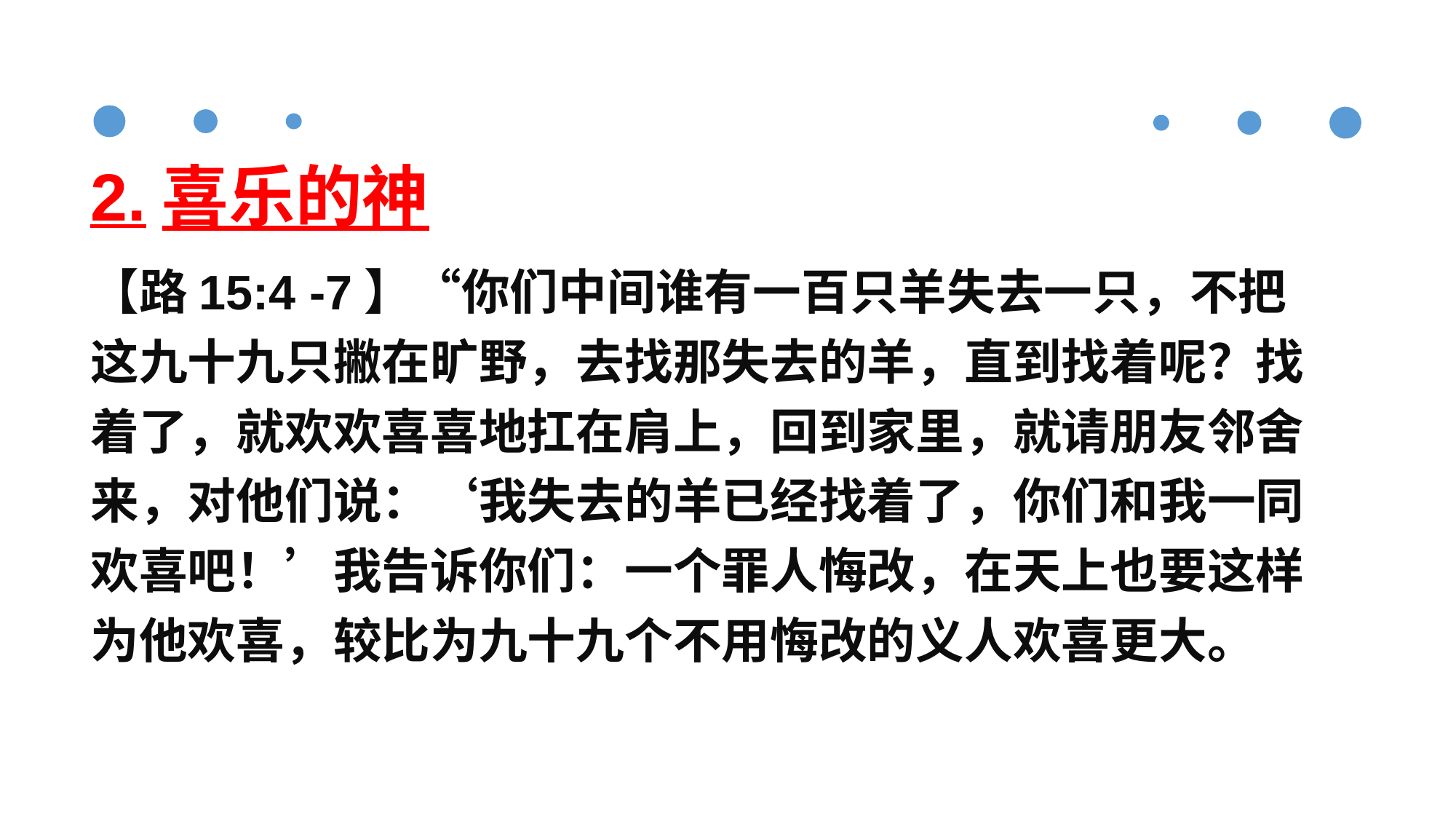

2.喜乐的神
【路15:4 -7】“你们中间谁有一百只羊失去一只，不把这九十九只撇在旷野，去找那失去的羊，直到找着呢？找着了，就欢欢喜喜地扛在肩上，回到家里，就请朋友邻舍来，对他们说：‘我失去的羊已经找着了，你们和我一同欢喜吧！’我告诉你们：一个罪人悔改，在天上也要这样为他欢喜，较比为九十九个不用悔改的义人欢喜更大。